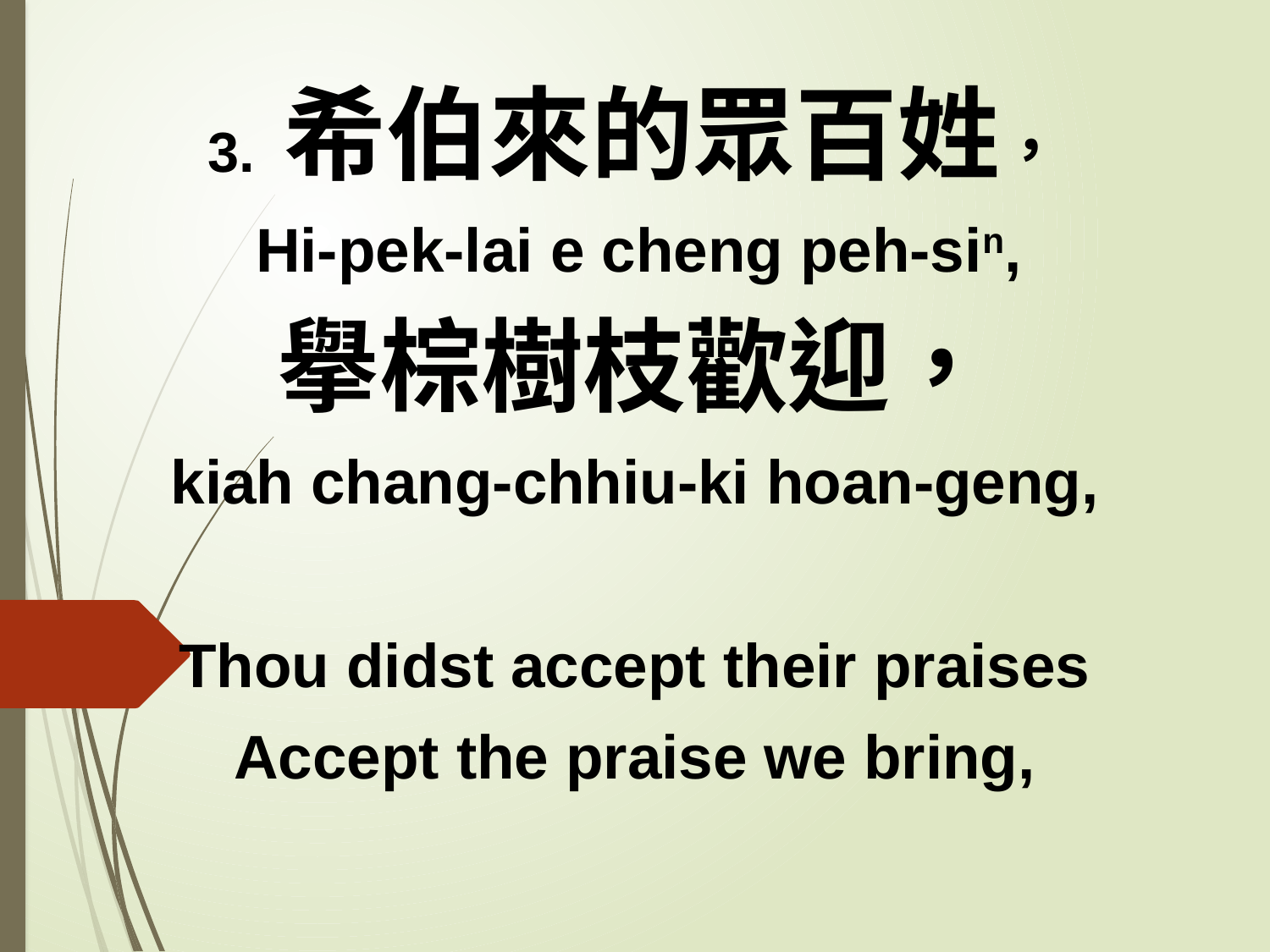

3. 希伯來的眾百姓，
 Hi-pek-lai e cheng peh-sin,
擧棕樹枝歡迎，
kiah chang-chhiu-ki hoan-geng,

Thou didst accept their praises
Accept the praise we bring,